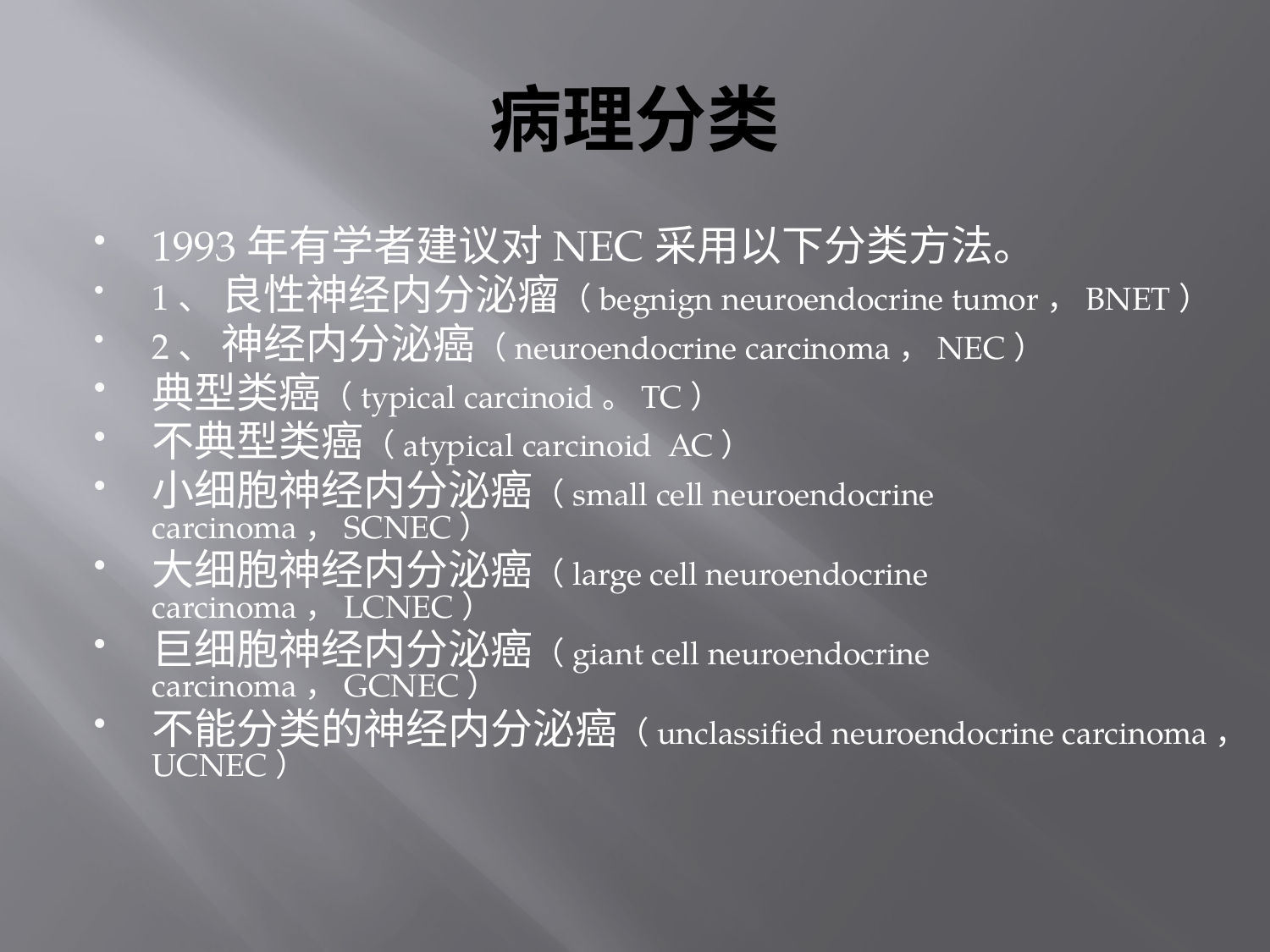

# 病理分类
1993年有学者建议对NEC采用以下分类方法。
1、 良性神经内分泌瘤（begnign neuroendocrine tumor，BNET）
2、 神经内分泌癌（neuroendocrine carcinoma，NEC）
典型类癌（typical carcinoid。TC）
不典型类癌（atypical carcinoid  AC）
小细胞神经内分泌癌（small cell neuroendocrine carcinoma，SCNEC）
大细胞神经内分泌癌（large cell neuroendocrine carcinoma，LCNEC）
巨细胞神经内分泌癌（giant cell neuroendocrine carcinoma，GCNEC）
不能分类的神经内分泌癌（unclassified neuroendocrine carcinoma，UCNEC）